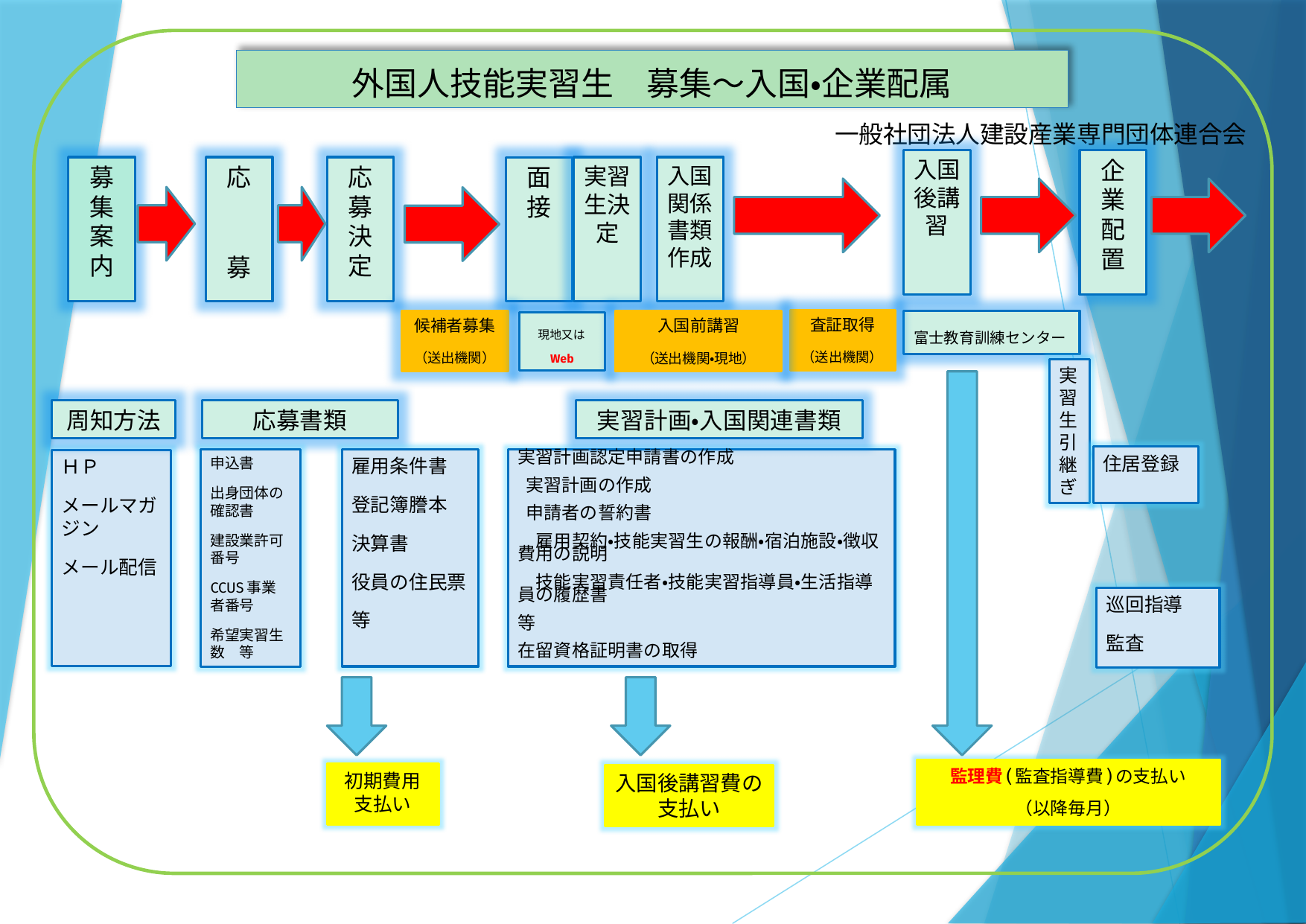

# 外国人技能実習生　募集～入国・企業配属
一般社団法人建設産業専門団体連合会
企業配置

入国後講習
入国関係書類作成

実習生決定
応募決定
応

募
募集案内
面接

査証取得
（送出機関）

候補者募集
（送出機関）

入国前講習
（送出機関・現地）

富士教育訓練センター
現地又はWeb

実習生引継ぎ

実習計画・入国関連書類
応募書類

周知方法

住居登録
申込書
出身団体の確認書
建設業許可番号
CCUS事業者番号
希望実習生数　等
雇用条件書
登記簿謄本
決算書
役員の住民票
等
実習計画認定申請書の作成
 実習計画の作成
 申請者の誓約書
　雇用契約・技能実習生の報酬・宿泊施設・徴収費用の説明
　技能実習責任者・技能実習指導員・生活指導員の履歴書
等
在留資格証明書の取得
ＨＰ
メールマガジン
メール配信

巡回指導
監査

監理費(監査指導費)の支払い
（以降毎月）
初期費用支払い
入国後講習費の支払い